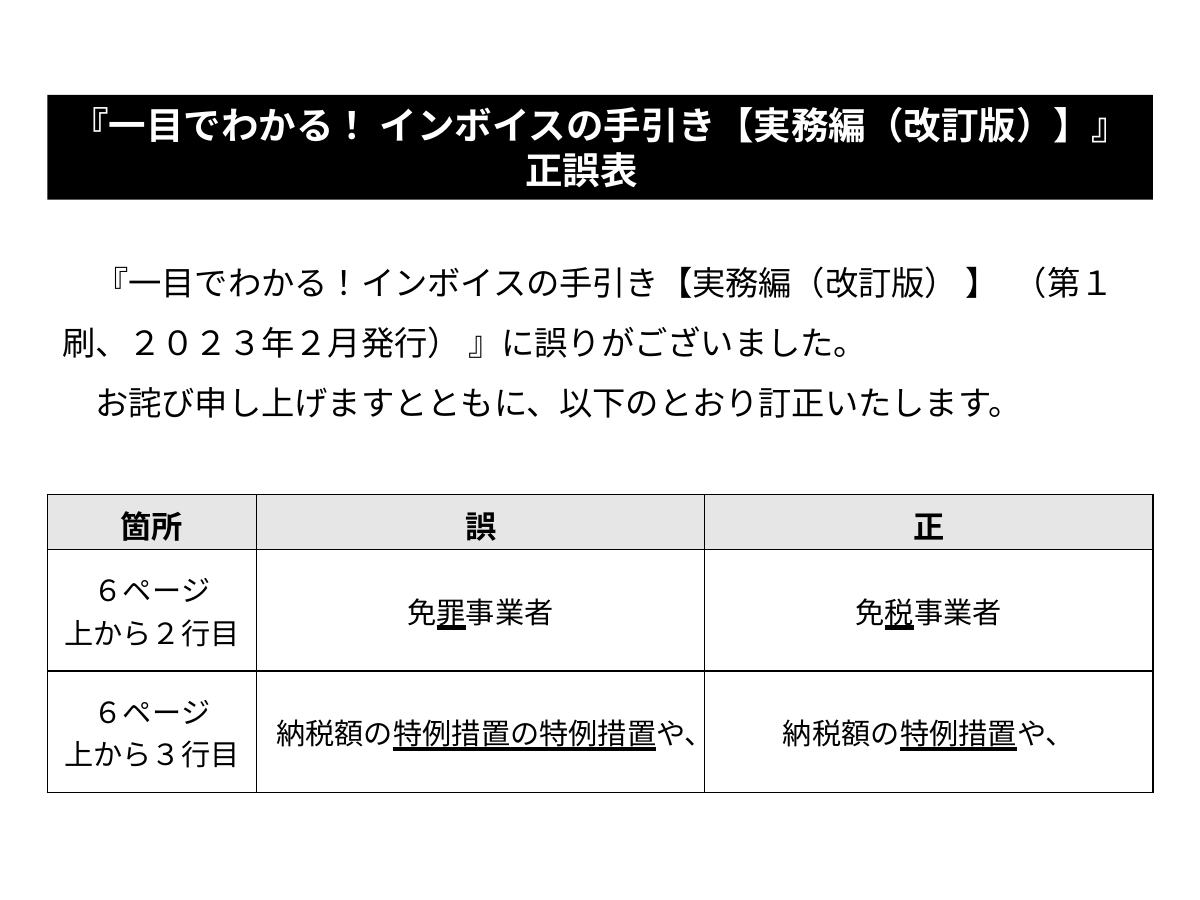

『一目でわかる！ インボイスの手引き【実務編（改訂版）】』
正誤表
　『一目でわかる！インボイスの手引き【実務編（改訂版） 】  （第１刷、２０２３年２月発行） 』に誤りがございました。
　お詫び申し上げますとともに、以下のとおり訂正いたします。
| 箇所 | 誤 | 正 |
| --- | --- | --- |
| ６ページ 上から２行目 | 免罪事業者 | 免税事業者 |
| ６ページ 上から３行目 | 納税額の特例措置の特例措置や、 | 納税額の特例措置や、 |